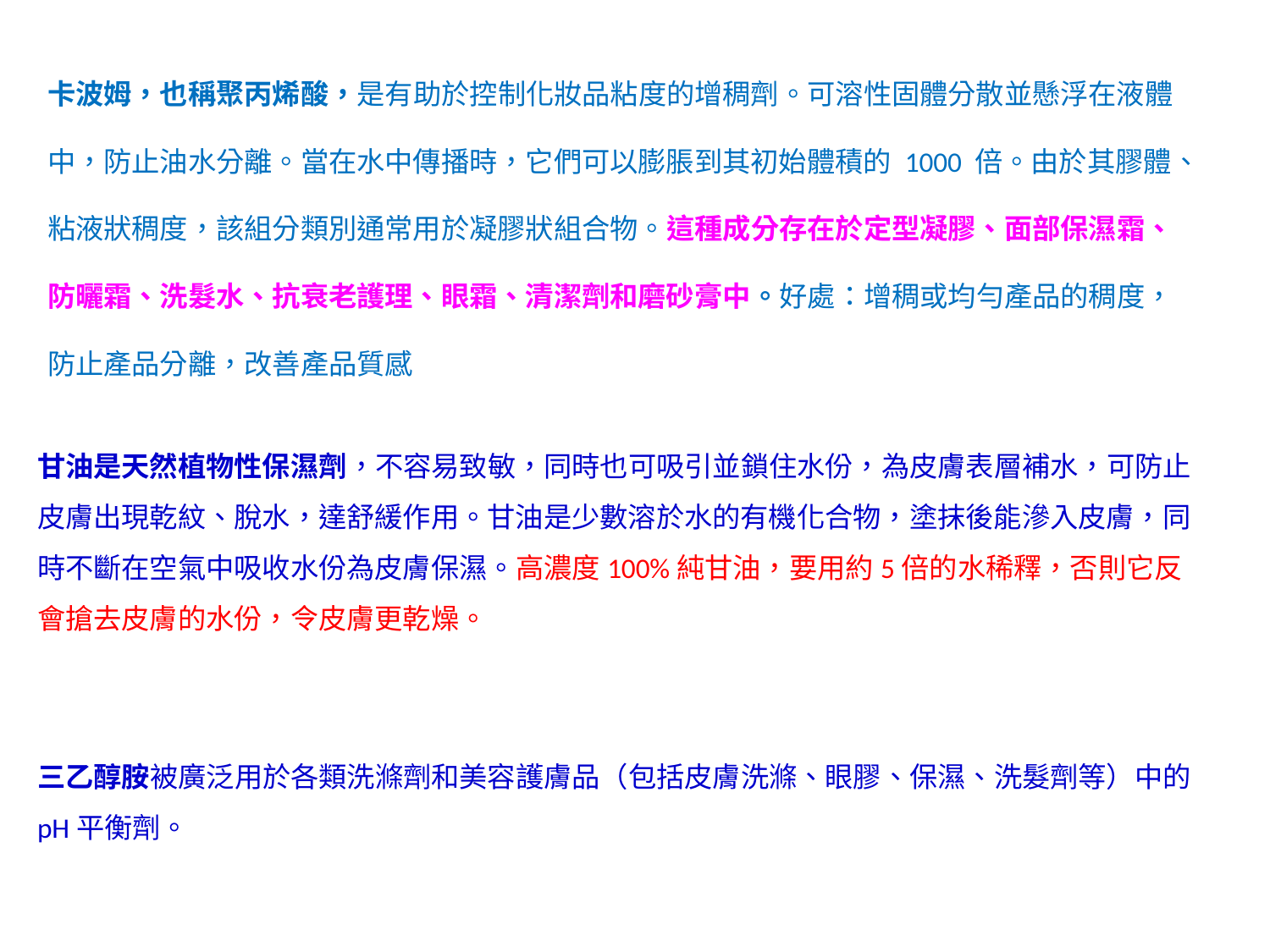

卡波姆，也稱聚丙烯酸，是有助於控制化妝品粘度的增稠劑。可溶性固體分散並懸浮在液體中，防止油水分離。當在水中傳播時，它們可以膨脹到其初始體積的 1000 倍。由於其膠體、粘液狀稠度，該組分類別通常用於凝膠狀組合物。這種成分存在於定型凝膠、面部保濕霜、防曬霜、洗髮水、抗衰老護理、眼霜、清潔劑和磨砂膏中。好處：增稠或均勻產品的稠度，防止產品分離，改善產品質感
甘油是天然植物性保濕劑，不容易致敏，同時也可吸引並鎖住水份，為皮膚表層補水，可防止皮膚出現乾紋、脫水，達舒緩作用。甘油是少數溶於水的有機化合物，塗抹後能滲入皮膚，同時不斷在空氣中吸收水份為皮膚保濕。高濃度100%純甘油，要用約5倍的水稀釋，否則它反會搶去皮膚的水份，令皮膚更乾燥。
三乙醇胺被廣泛用於各類洗滌劑和美容護膚品（包括皮膚洗滌、眼膠、保濕、洗髮劑等）中的pH平衡劑。